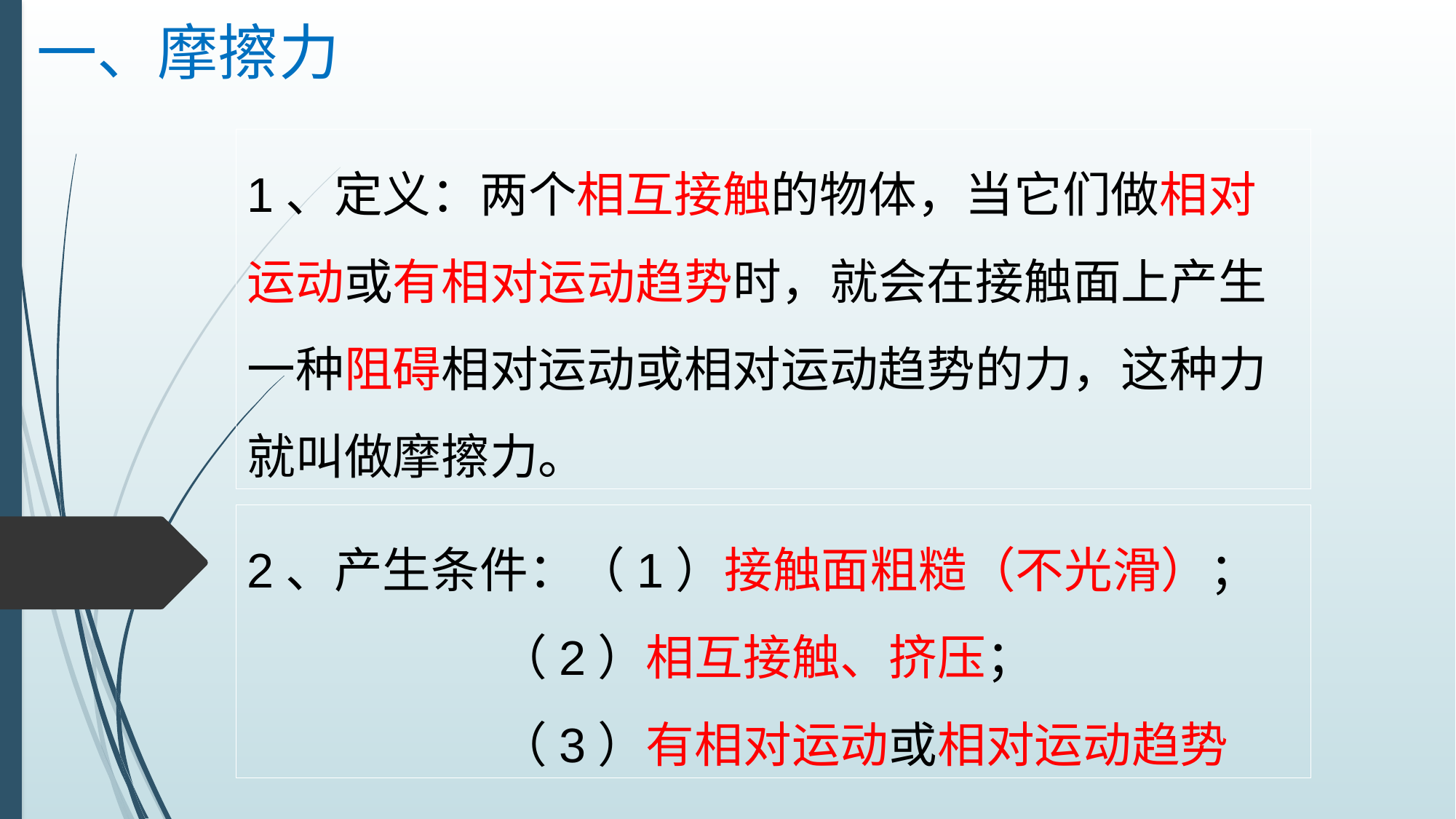

一、摩擦力
1、定义：两个相互接触的物体，当它们做相对运动或有相对运动趋势时，就会在接触面上产生一种阻碍相对运动或相对运动趋势的力，这种力就叫做摩擦力。
2、产生条件：（1）接触面粗糙（不光滑）；
                      （2）相互接触、挤压；
                      （3）有相对运动或相对运动趋势